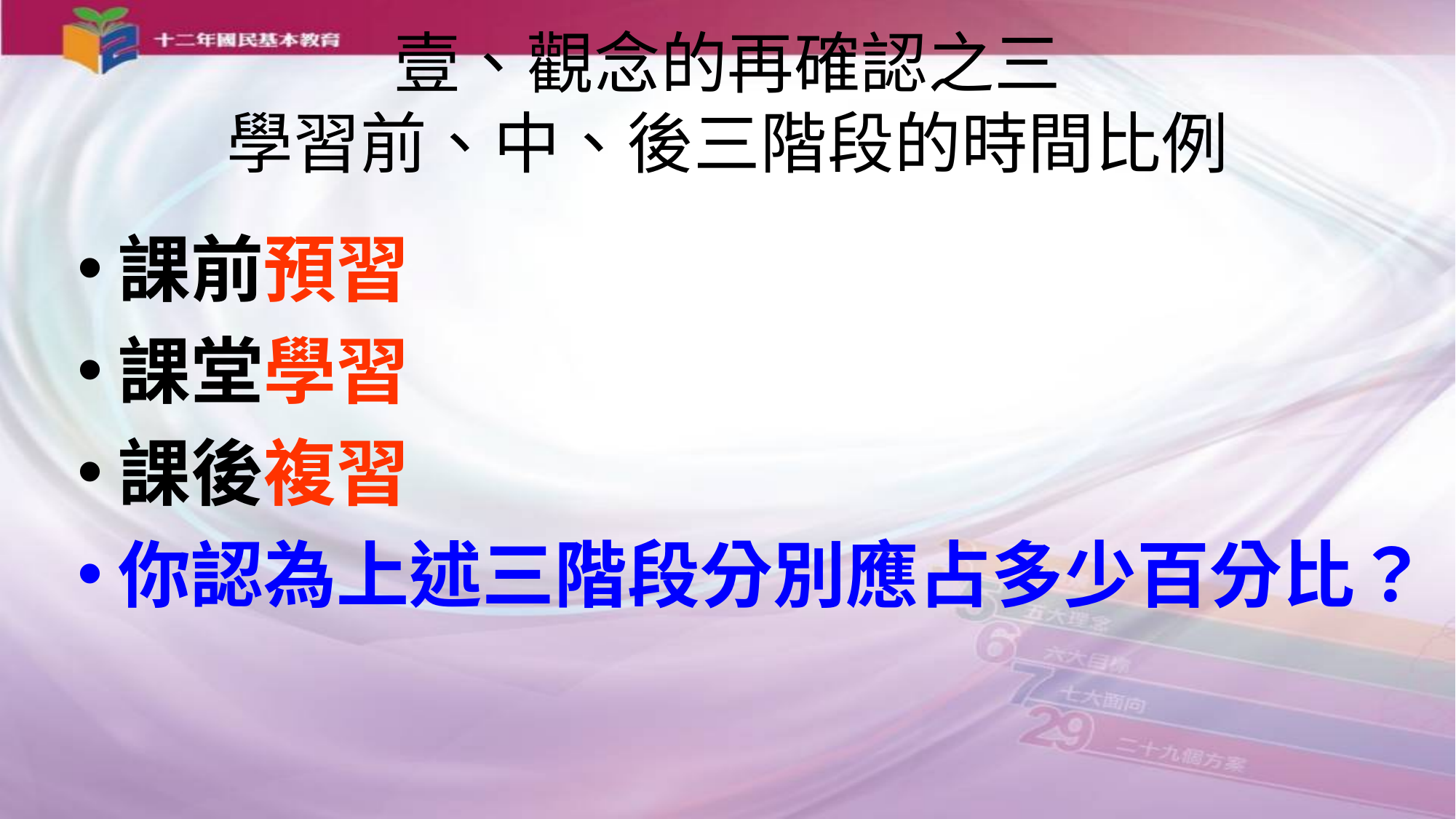

# 壹、觀念的再確認之三 學習前、中、後三階段的時間比例
課前預習
課堂學習
課後複習
你認為上述三階段分別應占多少百分比？